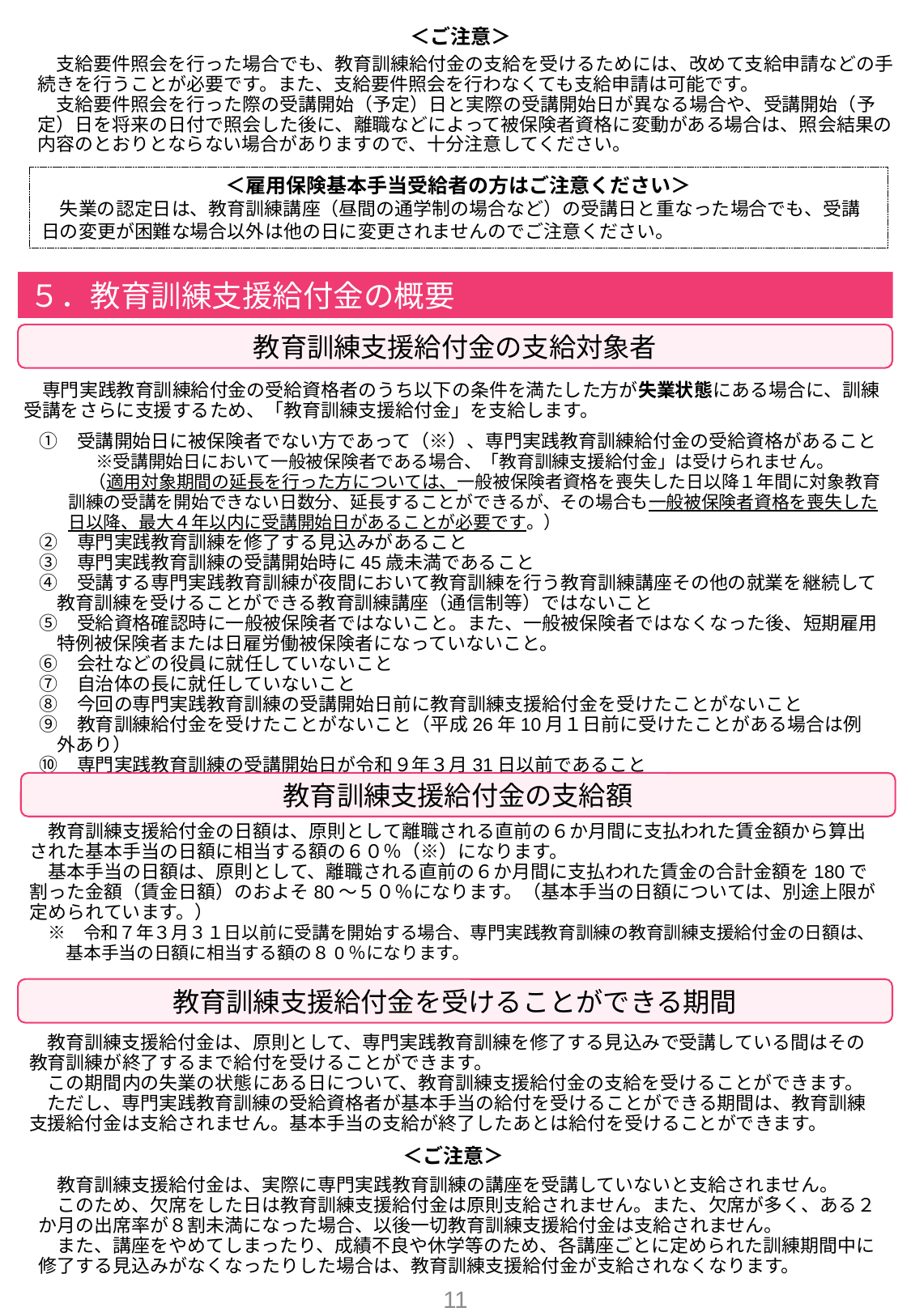

＜ご注意＞
　支給要件照会を行った場合でも、教育訓練給付金の支給を受けるためには、改めて支給申請などの手続きを行うことが必要です。また、支給要件照会を行わなくても支給申請は可能です。
　支給要件照会を行った際の受講開始（予定）日と実際の受講開始日が異なる場合や、受講開始（予定）日を将来の日付で照会した後に、離職などによって被保険者資格に変動がある場合は、照会結果の内容のとおりとならない場合がありますので、十分注意してください。
＜雇用保険基本手当受給者の方はご注意ください＞
　失業の認定日は、教育訓練講座（昼間の通学制の場合など）の受講日と重なった場合でも、受講日の変更が困難な場合以外は他の日に変更されませんのでご注意ください。
５．教育訓練支援給付金の概要
教育訓練支援給付金の支給対象者
　専門実践教育訓練給付金の受給資格者のうち以下の条件を満たした方が失業状態にある場合に、訓練受講をさらに支援するため、「教育訓練支援給付金」を支給します。
　①　受講開始日に被保険者でない方であって（※）、専門実践教育訓練給付金の受給資格があること
　　　　※受講開始日において一般被保険者である場合、「教育訓練支援給付金」は受けられません。
　　　（適用対象期間の延長を行った方については、一般被保険者資格を喪失した日以降１年間に対象教育訓練の受講を開始できない日数分、延長することができるが、その場合も一般被保険者資格を喪失した日以降、最大４年以内に受講開始日があることが必要です。）
　②　専門実践教育訓練を修了する見込みがあること
　③　専門実践教育訓練の受講開始時に45歳未満であること
　④　受講する専門実践教育訓練が夜間において教育訓練を行う教育訓練講座その他の就業を継続して教育訓練を受けることができる教育訓練講座（通信制等）ではないこと
　⑤　受給資格確認時に一般被保険者ではないこと。また、一般被保険者ではなくなった後、短期雇用特例被保険者または日雇労働被保険者になっていないこと。
　⑥　会社などの役員に就任していないこと
　⑦　自治体の長に就任していないこと
　⑧　今回の専門実践教育訓練の受講開始日前に教育訓練支援給付金を受けたことがないこと
　⑨　教育訓練給付金を受けたことがないこと（平成26年10月１日前に受けたことがある場合は例外あり）
　⑩　専門実践教育訓練の受講開始日が令和９年３月31日以前であること

教育訓練支援給付金の支給額
　教育訓練支援給付金の日額は、原則として離職される直前の６か月間に支払われた賃金額から算出された基本手当の日額に相当する額の６０％（※）になります。
　基本手当の日額は、原則として、離職される直前の６か月間に支払われた賃金の合計金額を180で割った金額（賃金日額）のおよそ80～５０％になります。（基本手当の日額については、別途上限が定められています。）
　※　令和７年３月３１日以前に受講を開始する場合、専門実践教育訓練の教育訓練支援給付金の日額は、基本手当の日額に相当する額の８0％になります。
教育訓練支援給付金を受けることができる期間
　教育訓練支援給付金は、原則として、専門実践教育訓練を修了する見込みで受講している間はその教育訓練が終了するまで給付を受けることができます。
　この期間内の失業の状態にある日について、教育訓練支援給付金の支給を受けることができます。
　ただし、専門実践教育訓練の受給資格者が基本手当の給付を受けることができる期間は、教育訓練支援給付金は支給されません。基本手当の支給が終了したあとは給付を受けることができます。
＜ご注意＞
　教育訓練支援給付金は、実際に専門実践教育訓練の講座を受講していないと支給されません。
　このため、欠席をした日は教育訓練支援給付金は原則支給されません。また、欠席が多く、ある２か月の出席率が８割未満になった場合、以後一切教育訓練支援給付金は支給されません。
　また、講座をやめてしまったり、成績不良や休学等のため、各講座ごとに定められた訓練期間中に修了する見込みがなくなったりした場合は、教育訓練支援給付金が支給されなくなります。
11